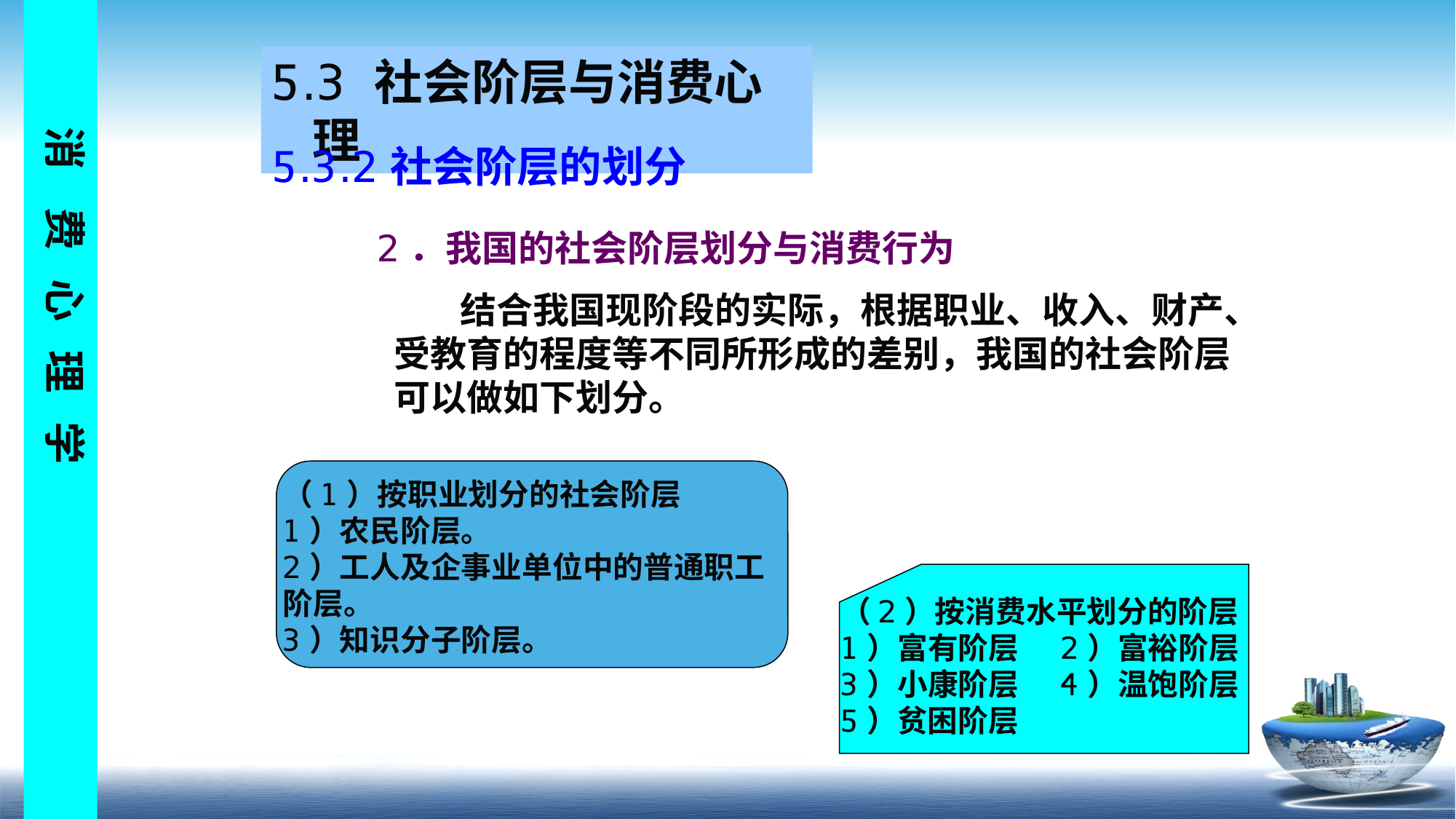

5.3 社会阶层与消费心理
5.3.2社会阶层的划分

2．我国的社会阶层划分与消费行为
       结合我国现阶段的实际，根据职业、收入、财产、
受教育的程度等不同所形成的差别，我国的社会阶层
可以做如下划分。

（1）按职业划分的社会阶层
1）农民阶层。
2）工人及企事业单位中的普通职工阶层。
3）知识分子阶层。

（2）按消费水平划分的阶层
1）富有阶层     2）富裕阶层
3）小康阶层     4）温饱阶层
5）贫困阶层